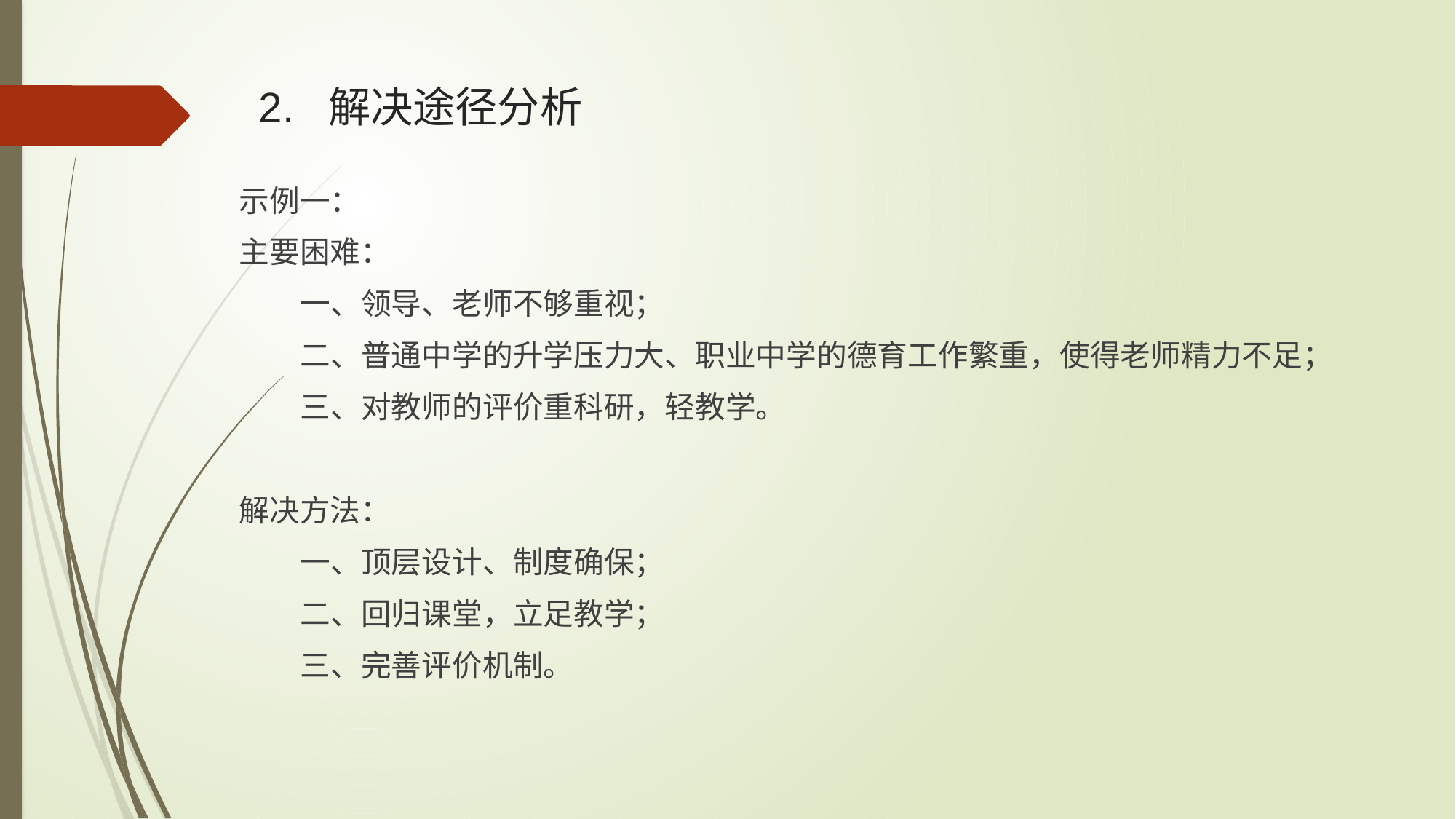

# 2.  解决途径分析
示例一：
主要困难：
        一、领导、老师不够重视；
        二、普通中学的升学压力大、职业中学的德育工作繁重，使得老师精力不足；
        三、对教师的评价重科研，轻教学。

解决方法：
        一、顶层设计、制度确保；
        二、回归课堂，立足教学；
        三、完善评价机制。